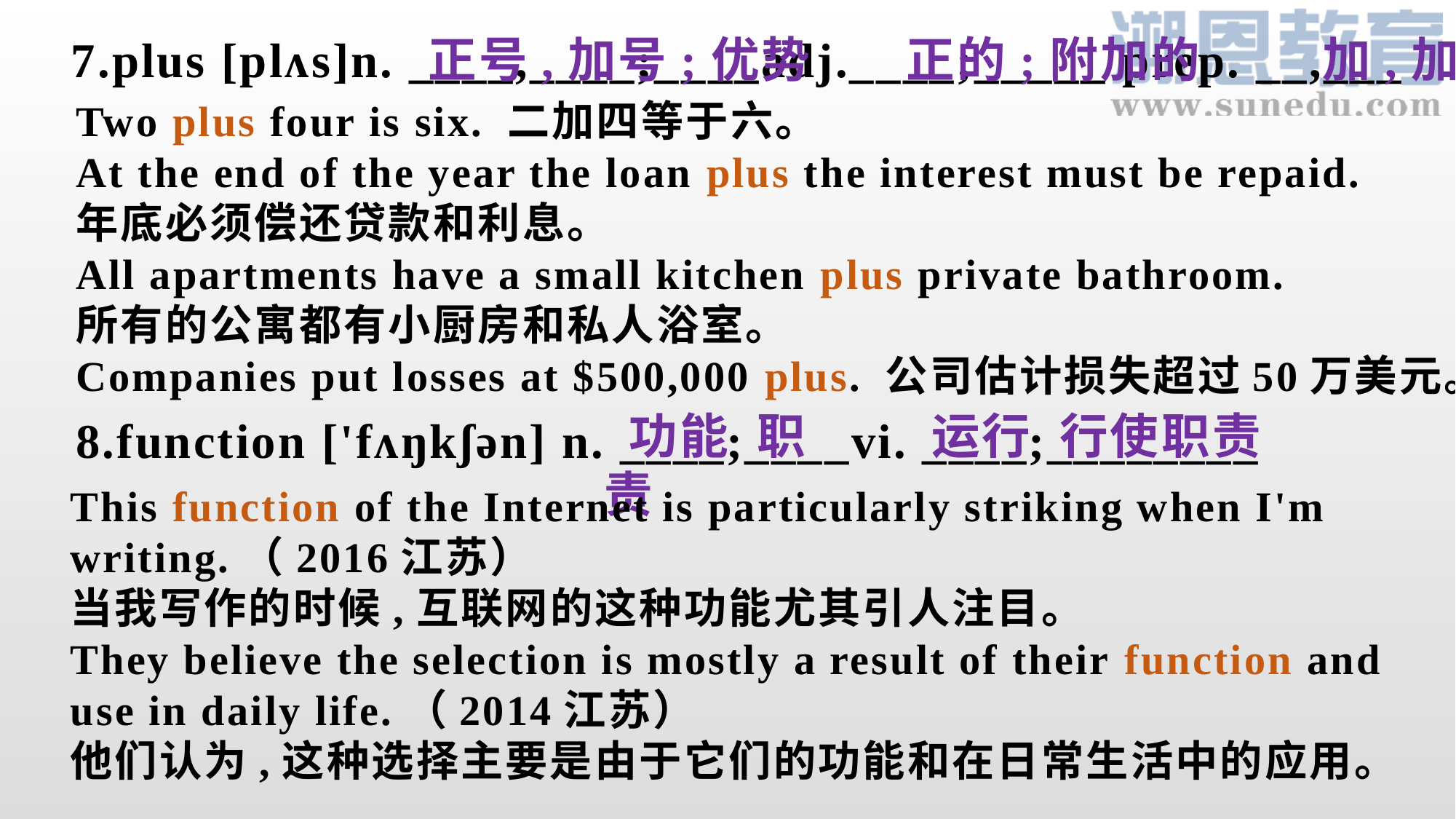

# 7.plus [plʌs]n. ____,____;____adj.____;_____ prep. __,___
 正号,加号;优势       正的;附加的         加,加上
Two plus four is six. 二加四等于六。
At the end of the year the loan plus the interest must be repaid.
年底必须偿还贷款和利息。
All apartments have a small kitchen plus private bathroom.
所有的公寓都有小厨房和私人浴室。
Companies put losses at $500,000 plus. 公司估计损失超过50万美元。

8.function ['fʌŋkʃən] n. ____;____vi. ____;________
 功能  职责
 运行  行使职责
This function of the Internet is particularly striking when I'm writing.（2016江苏）
当我写作的时候,互联网的这种功能尤其引人注目。
They believe the selection is mostly a result of their function and use in daily life.（2014江苏）
他们认为,这种选择主要是由于它们的功能和在日常生活中的应用。